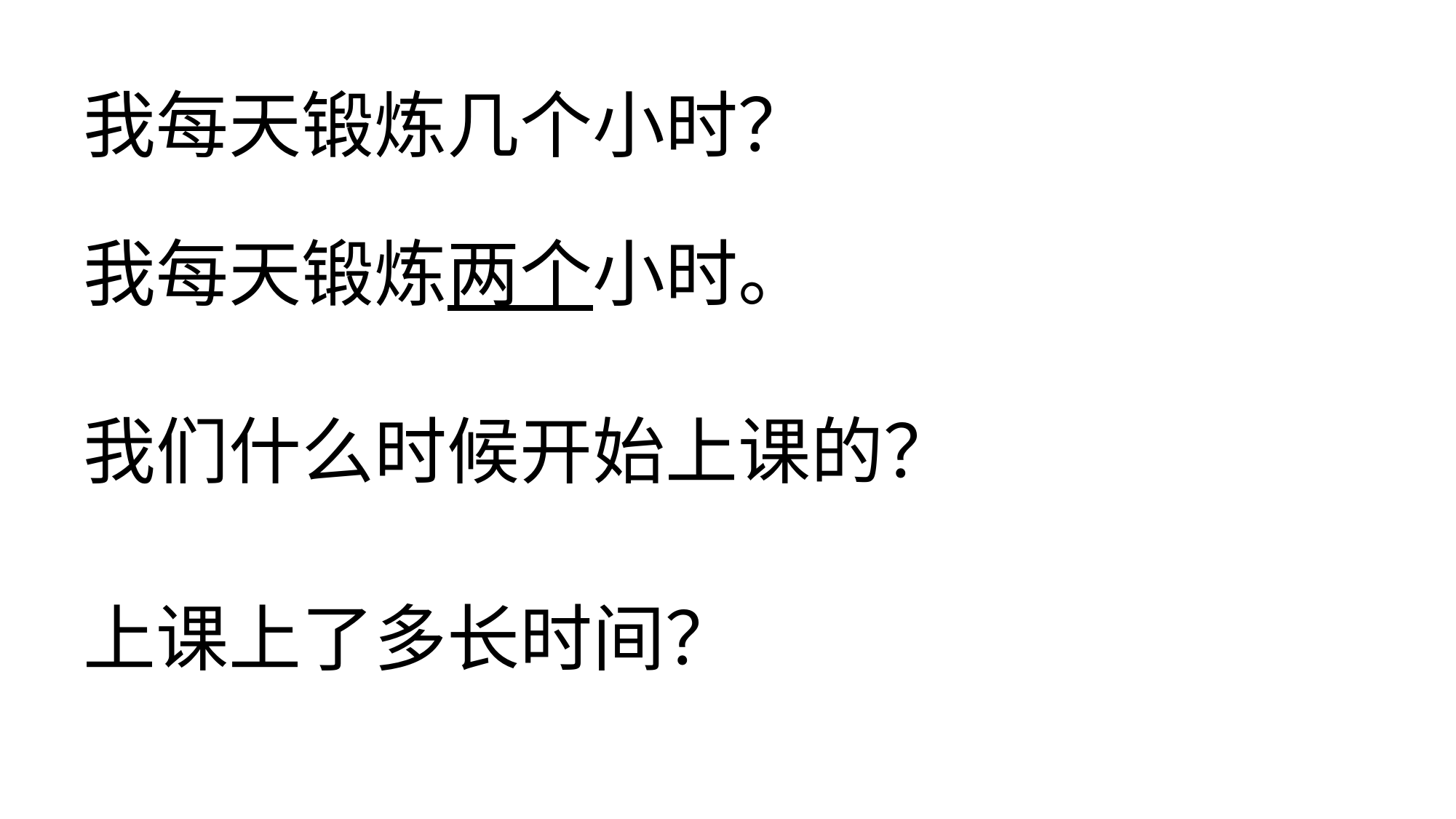

我每天锻炼几个小时？
我每天锻炼两个小时。
我们什么时候开始上课的？

上课上了多长时间？